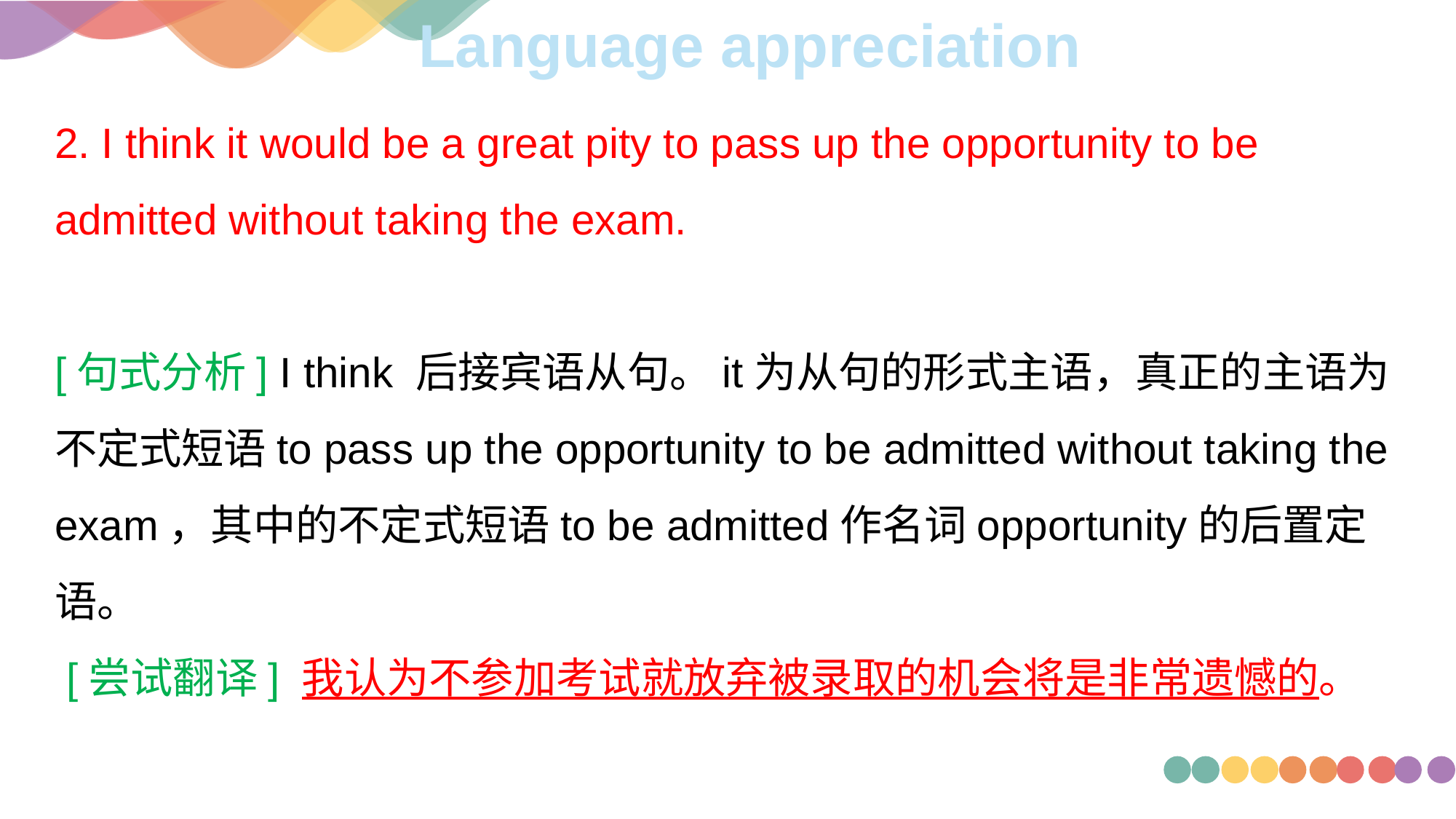

Language appreciation
2. I think it would be a great pity to pass up the opportunity to be admitted without taking the exam.

[句式分析] I think 后接宾语从句。it为从句的形式主语，真正的主语为不定式短语to pass up the opportunity to be admitted without taking the exam，其中的不定式短语to be admitted作名词opportunity的后置定语。
 [尝试翻译] 我认为不参加考试就放弃被录取的机会将是非常遗憾的。